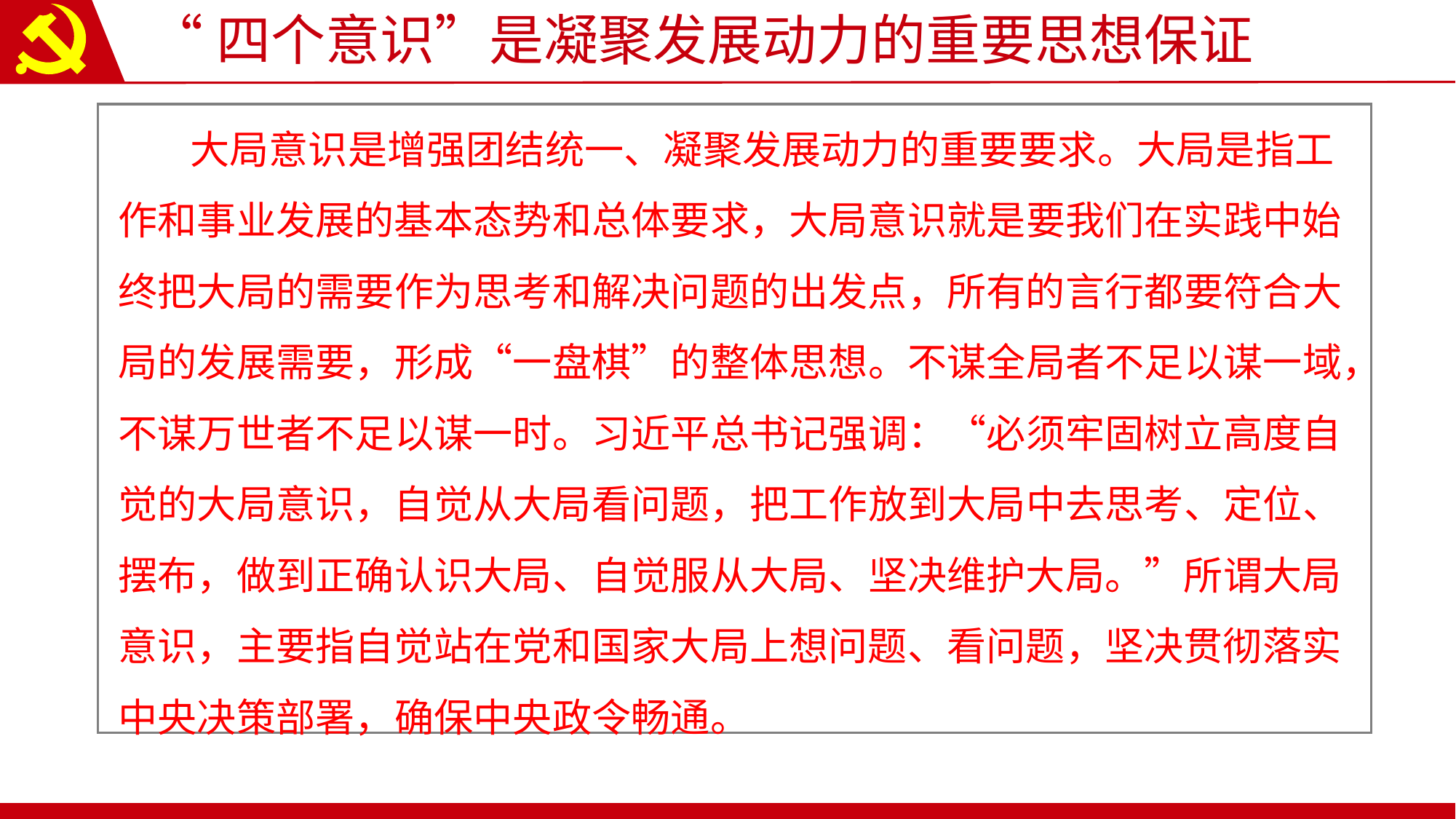

“四个意识”是凝聚发展动力的重要思想保证
       大局意识是增强团结统一、凝聚发展动力的重要要求。大局是指工作和事业发展的基本态势和总体要求，大局意识就是要我们在实践中始终把大局的需要作为思考和解决问题的出发点，所有的言行都要符合大局的发展需要，形成“一盘棋”的整体思想。不谋全局者不足以谋一域，不谋万世者不足以谋一时。习近平总书记强调：“必须牢固树立高度自觉的大局意识，自觉从大局看问题，把工作放到大局中去思考、定位、摆布，做到正确认识大局、自觉服从大局、坚决维护大局。”所谓大局意识，主要指自觉站在党和国家大局上想问题、看问题，坚决贯彻落实中央决策部署，确保中央政令畅通。